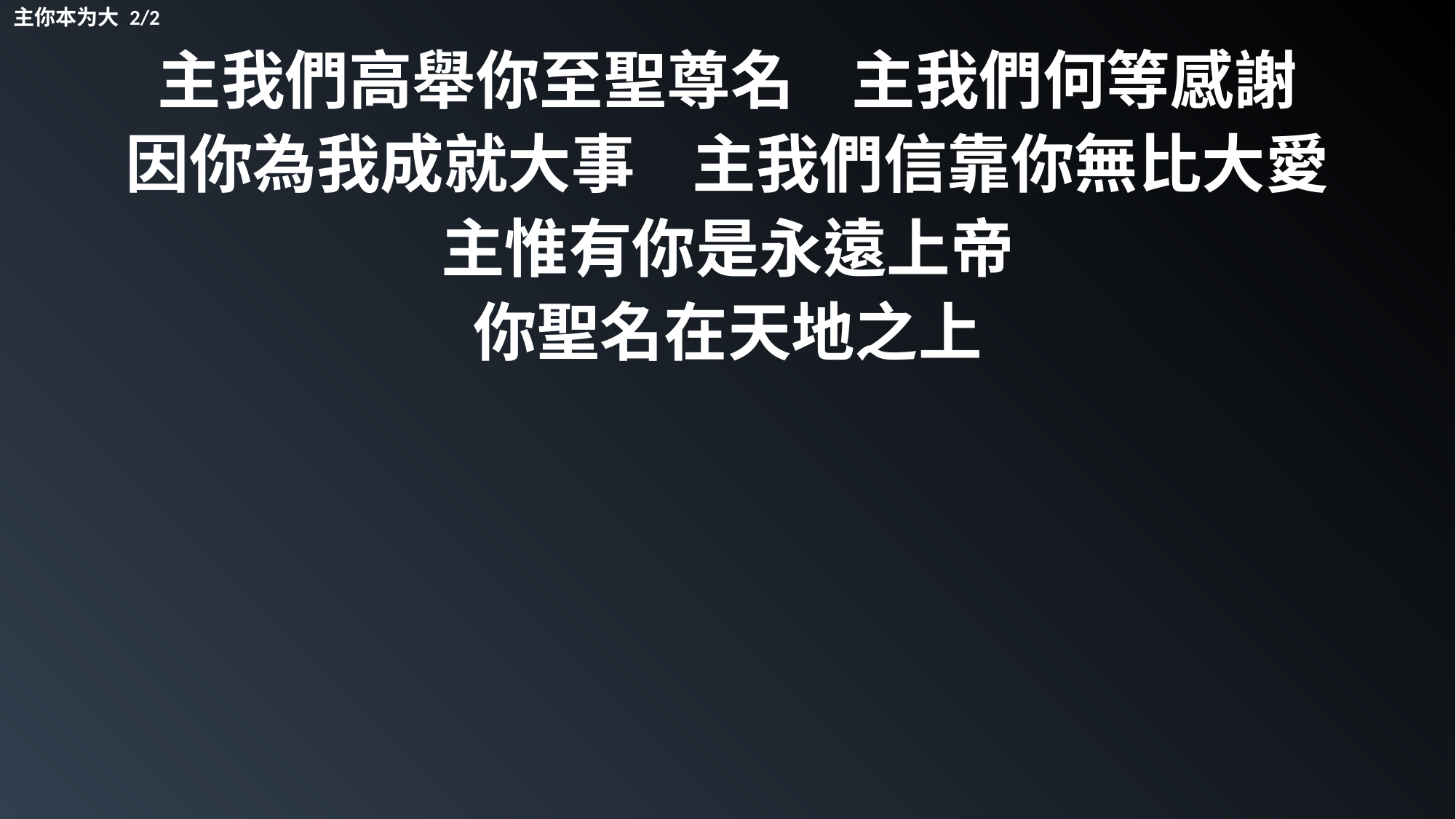

主你本为大 2/2
主我們高舉你至聖尊名    主我們何等感謝
因你為我成就大事    主我們信靠你無比大愛
主惟有你是永遠上帝
你聖名在天地之上